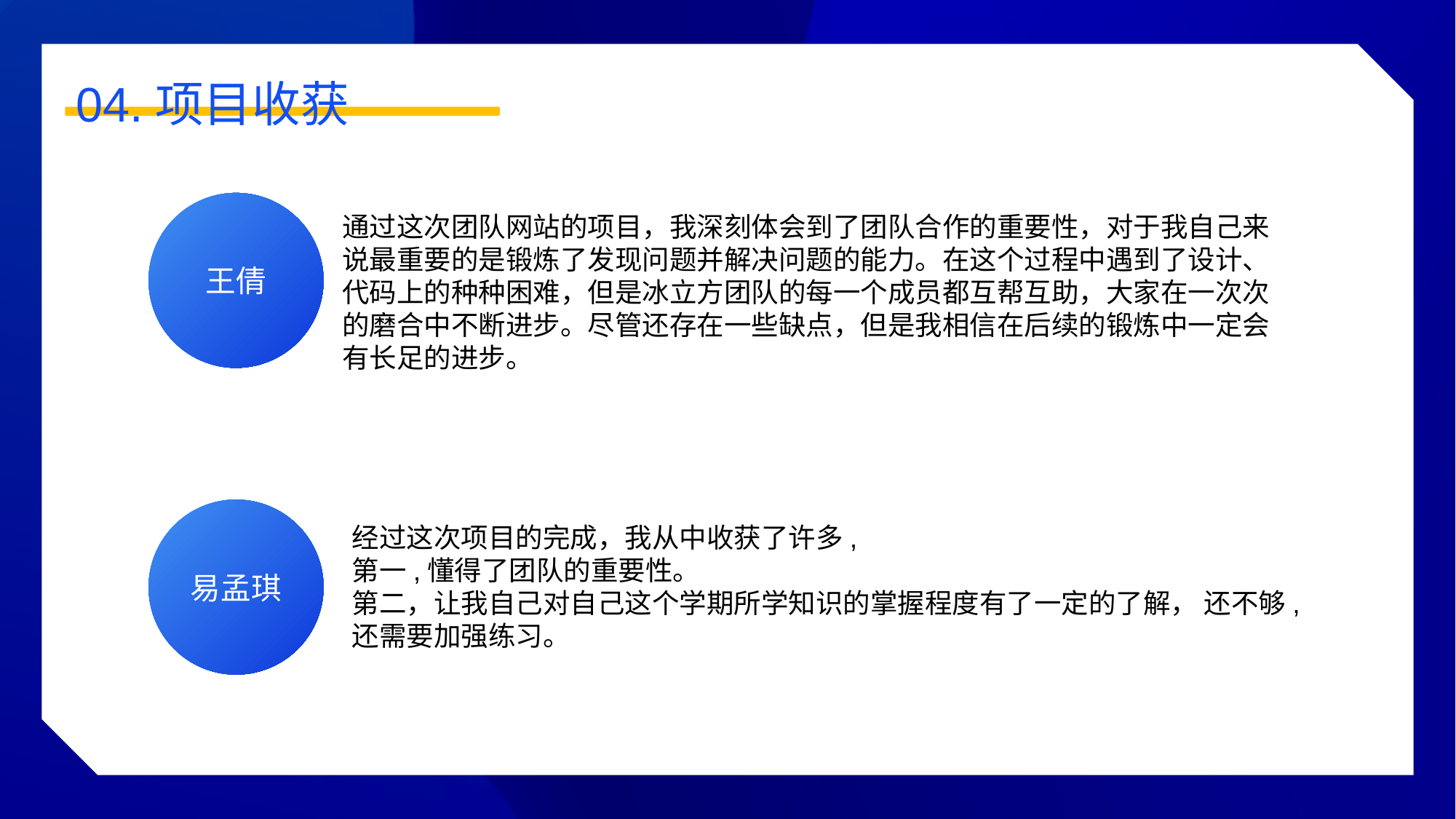

04.项目收获
王倩
通过这次团队网站的项目，我深刻体会到了团队合作的重要性，对于我自己来说最重要的是锻炼了发现问题并解决问题的能力。在这个过程中遇到了设计、代码上的种种困难，但是冰立方团队的每一个成员都互帮互助，大家在一次次的磨合中不断进步。尽管还存在一些缺点，但是我相信在后续的锻炼中一定会有长足的进步。
易孟琪
经过这次项目的完成，我从中收获了许多,
第一,懂得了团队的重要性。
第二，让我自己对自己这个学期所学知识的掌握程度有了一定的了解， 还不够,还需要加强练习。